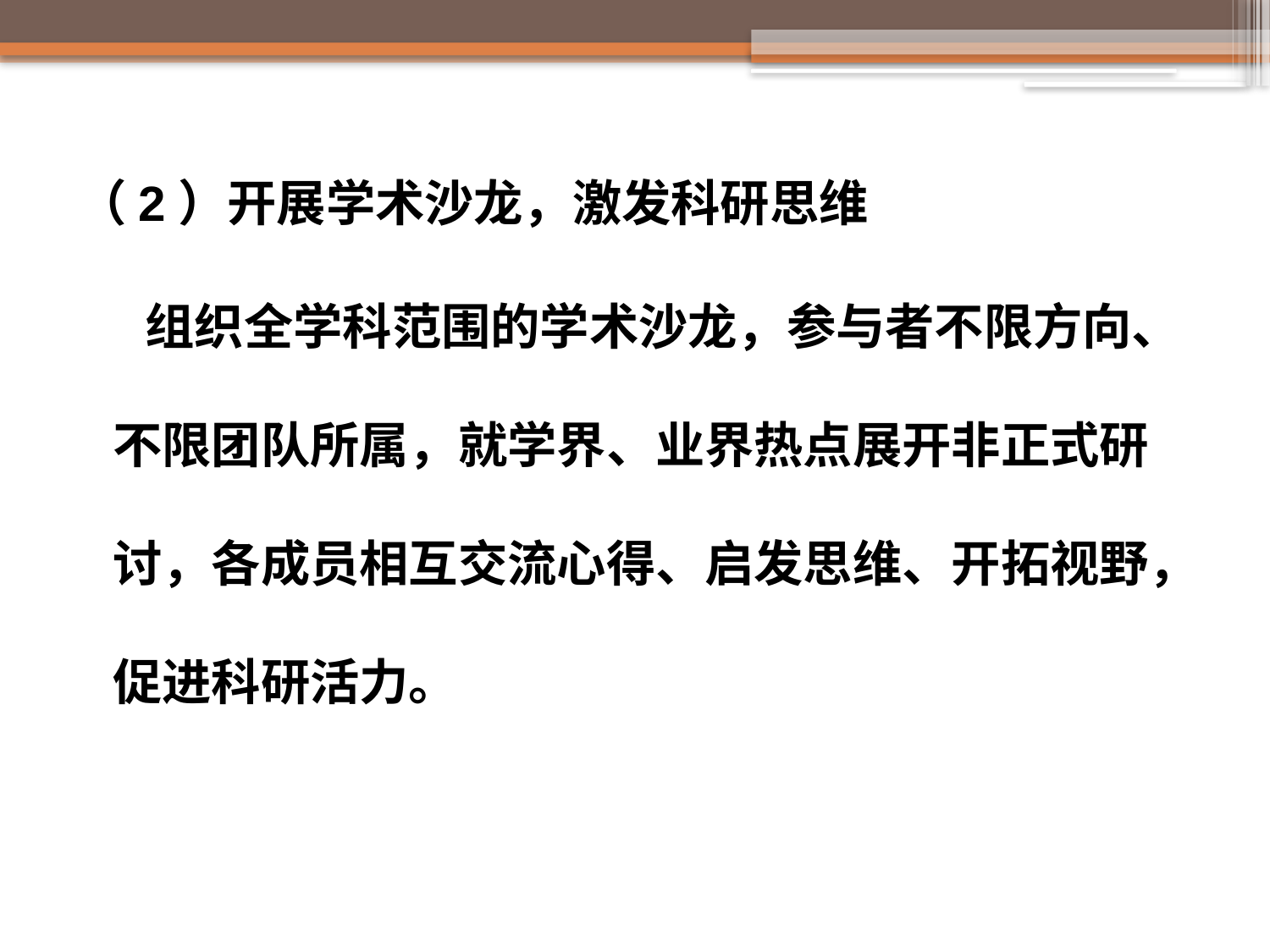

（2）开展学术沙龙，激发科研思维
     组织全学科范围的学术沙龙，参与者不限方向、不限团队所属，就学界、业界热点展开非正式研讨，各成员相互交流心得、启发思维、开拓视野，促进科研活力。